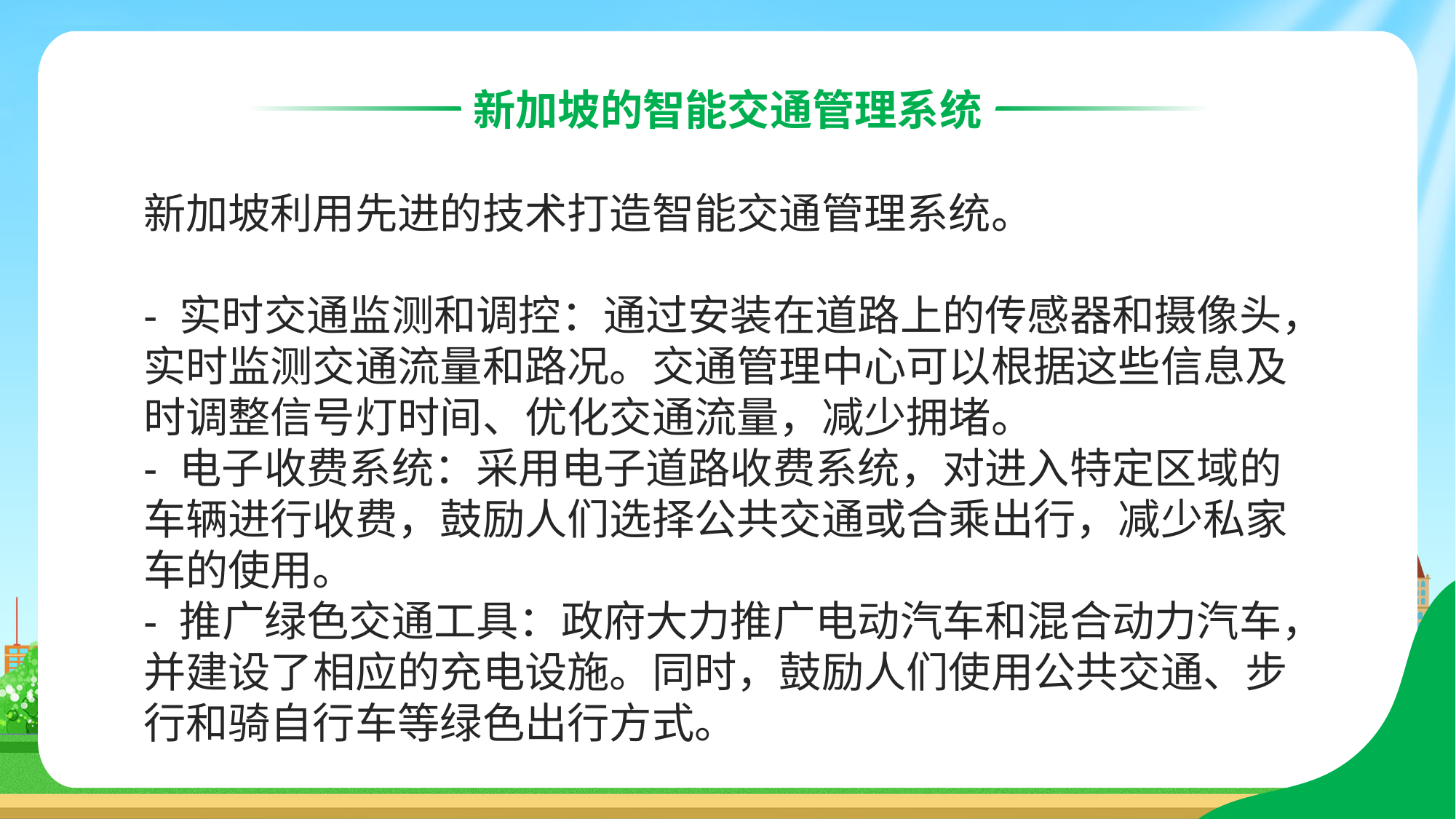

新加坡的智能交通管理系统

新加坡利用先进的技术打造智能交通管理系统。

- 实时交通监测和调控：通过安装在道路上的传感器和摄像头，实时监测交通流量和路况。交通管理中心可以根据这些信息及时调整信号灯时间、优化交通流量，减少拥堵。
- 电子收费系统：采用电子道路收费系统，对进入特定区域的车辆进行收费，鼓励人们选择公共交通或合乘出行，减少私家车的使用。
- 推广绿色交通工具：政府大力推广电动汽车和混合动力汽车，并建设了相应的充电设施。同时，鼓励人们使用公共交通、步行和骑自行车等绿色出行方式。